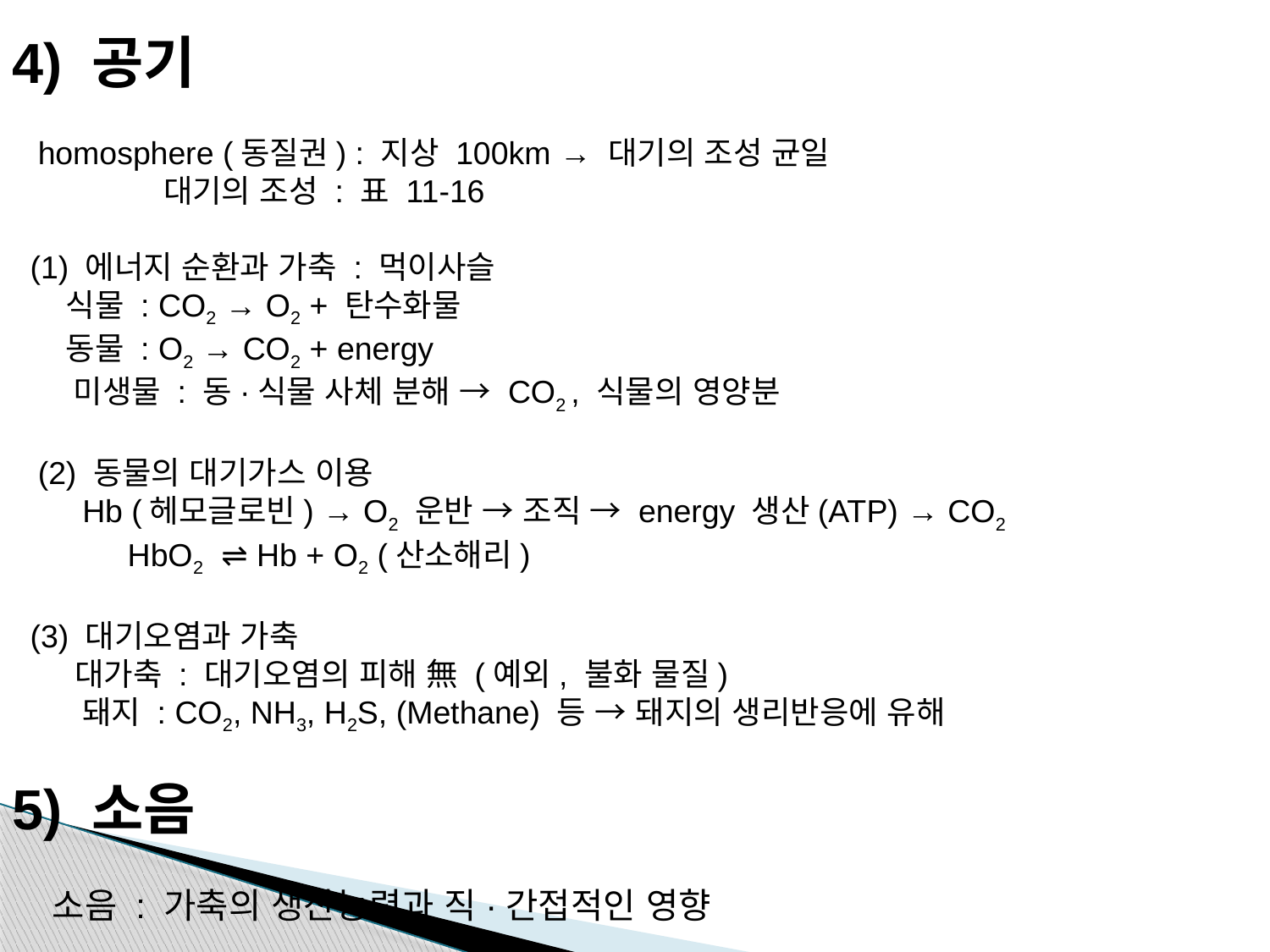

4) 공기
  homosphere (동질권) : 지상 100km → 대기의 조성 균일
                 대기의 조성 : 표 11-16
  (1) 에너지 순환과 가축 : 먹이사슬
      식물 : CO2 → O2 + 탄수화물
      동물 : O2 → CO2 + energy
      미생물 : 동·식물 사체 분해 → CO2 , 식물의 영양분
  (2) 동물의 대기가스 이용
       Hb (헤모글로빈) → O2 운반 → 조직 → energy 생산(ATP) → CO2
             HbO2  ⇌ Hb + O2 (산소해리)
  (3) 대기오염과 가축
       대가축 : 대기오염의 피해 無 (예외, 불화 물질)
       돼지 : CO2, NH3, H2S, (Methane) 등 → 돼지의 생리반응에 유해
5) 소음
    소음 : 가축의 생산능력과 직·간접적인 영향